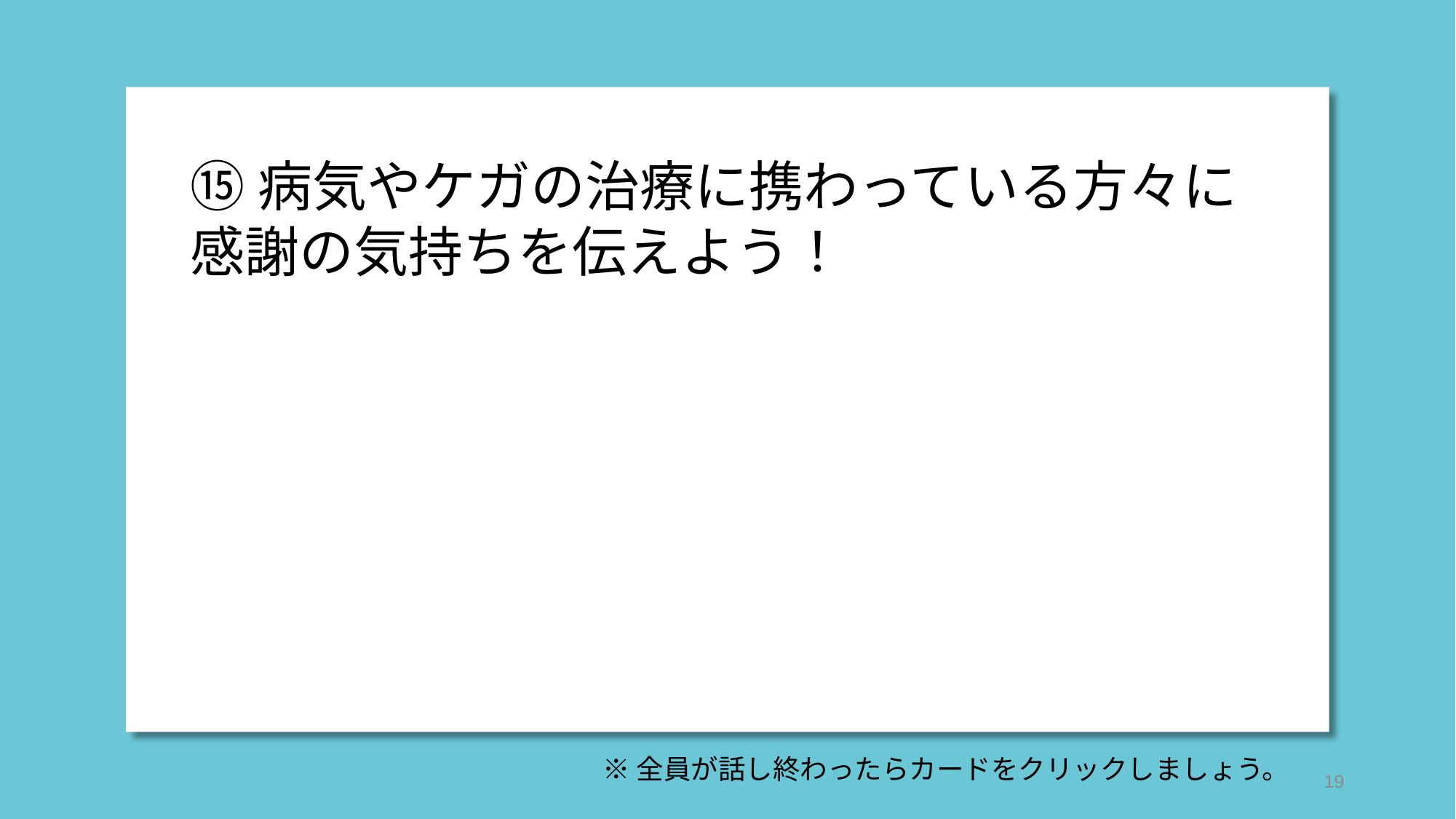

⑮病気やケガの治療に携わっている方々に感謝の気持ちを伝えよう！
※全員が話し終わったらカードをクリックしましょう。
19